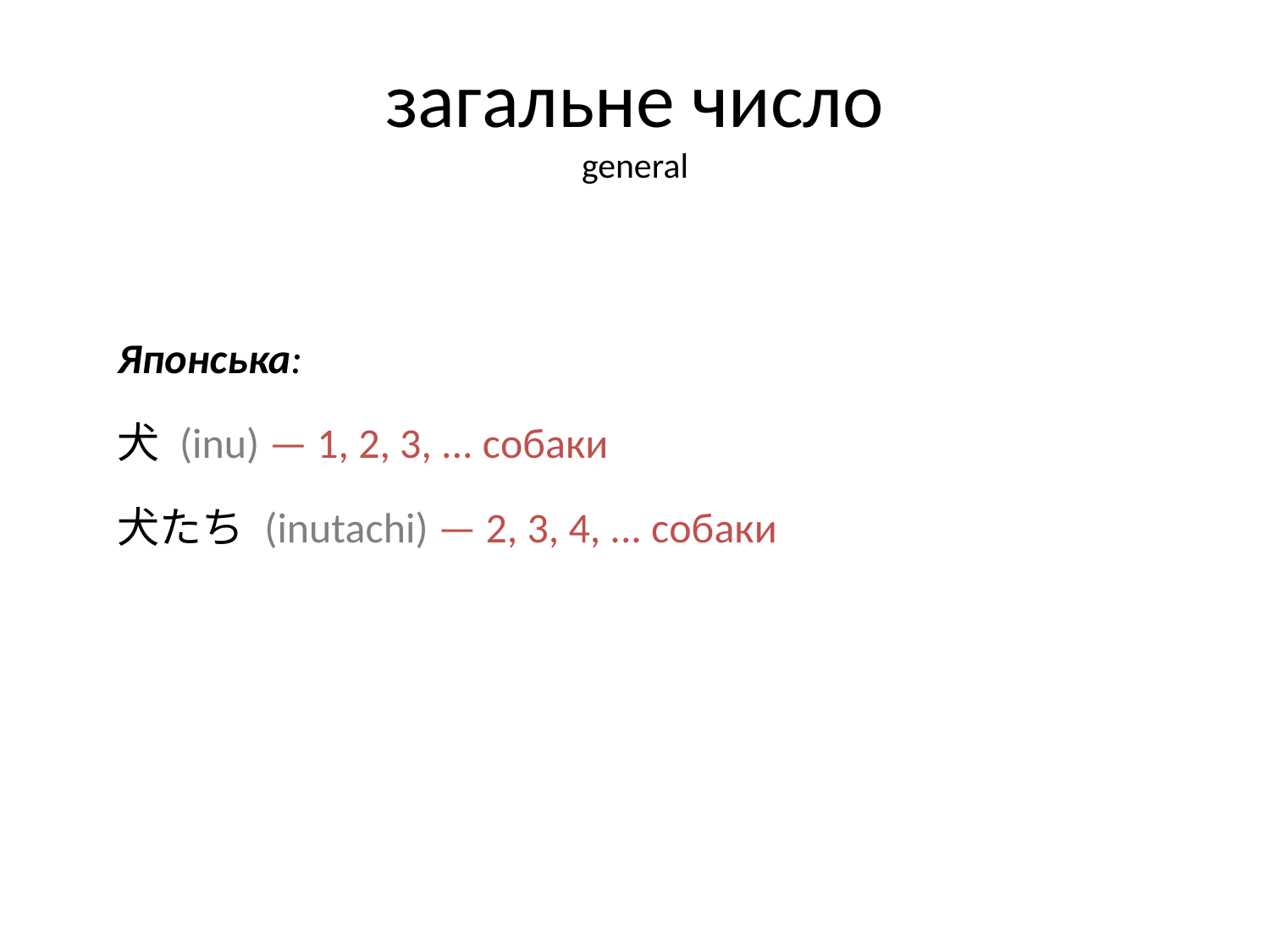

# загальне число general
Японська:
犬 (inu) — 1, 2, 3, ... собаки
犬たち (inutachi) — 2, 3, 4, ... собаки